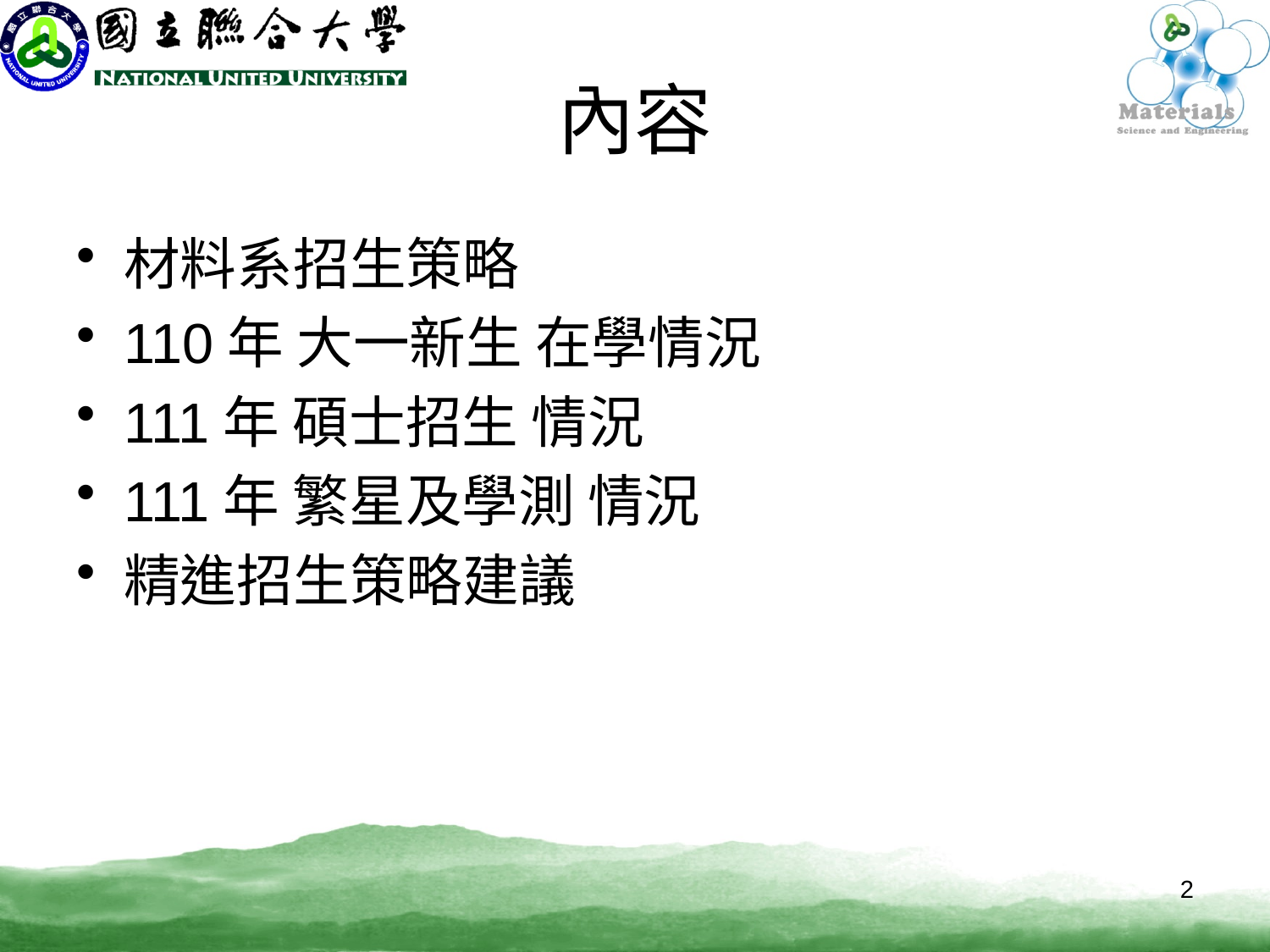

# 內容
材料系招生策略
110年 大一新生 在學情況
111年 碩士招生 情況
111年 繁星及學測 情況
精進招生策略建議

2